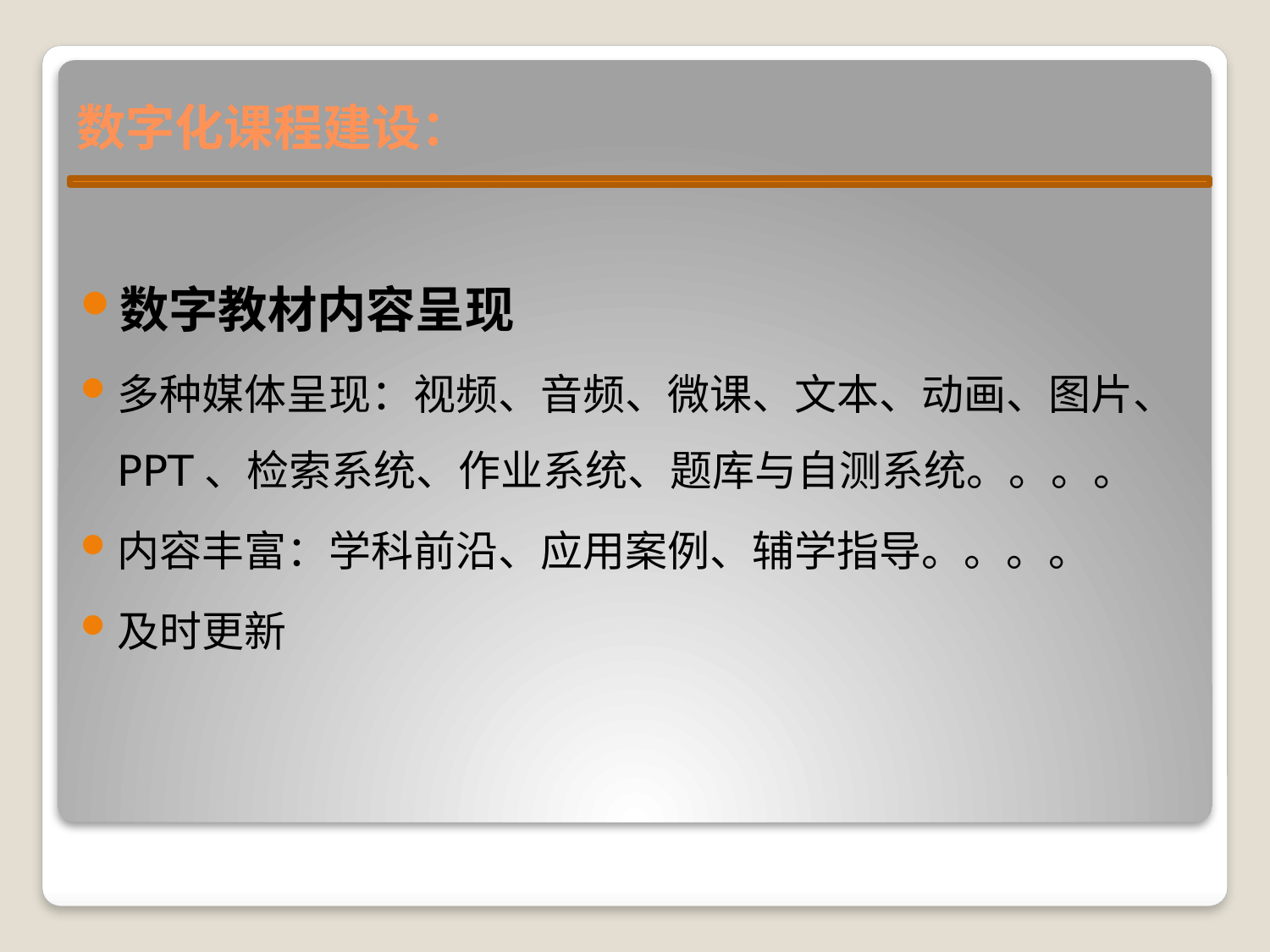

数字化课程建设：
#

数字教材内容呈现
多种媒体呈现：视频、音频、微课、文本、动画、图片、PPT、检索系统、作业系统、题库与自测系统。。。。
内容丰富：学科前沿、应用案例、辅学指导。。。。
及时更新